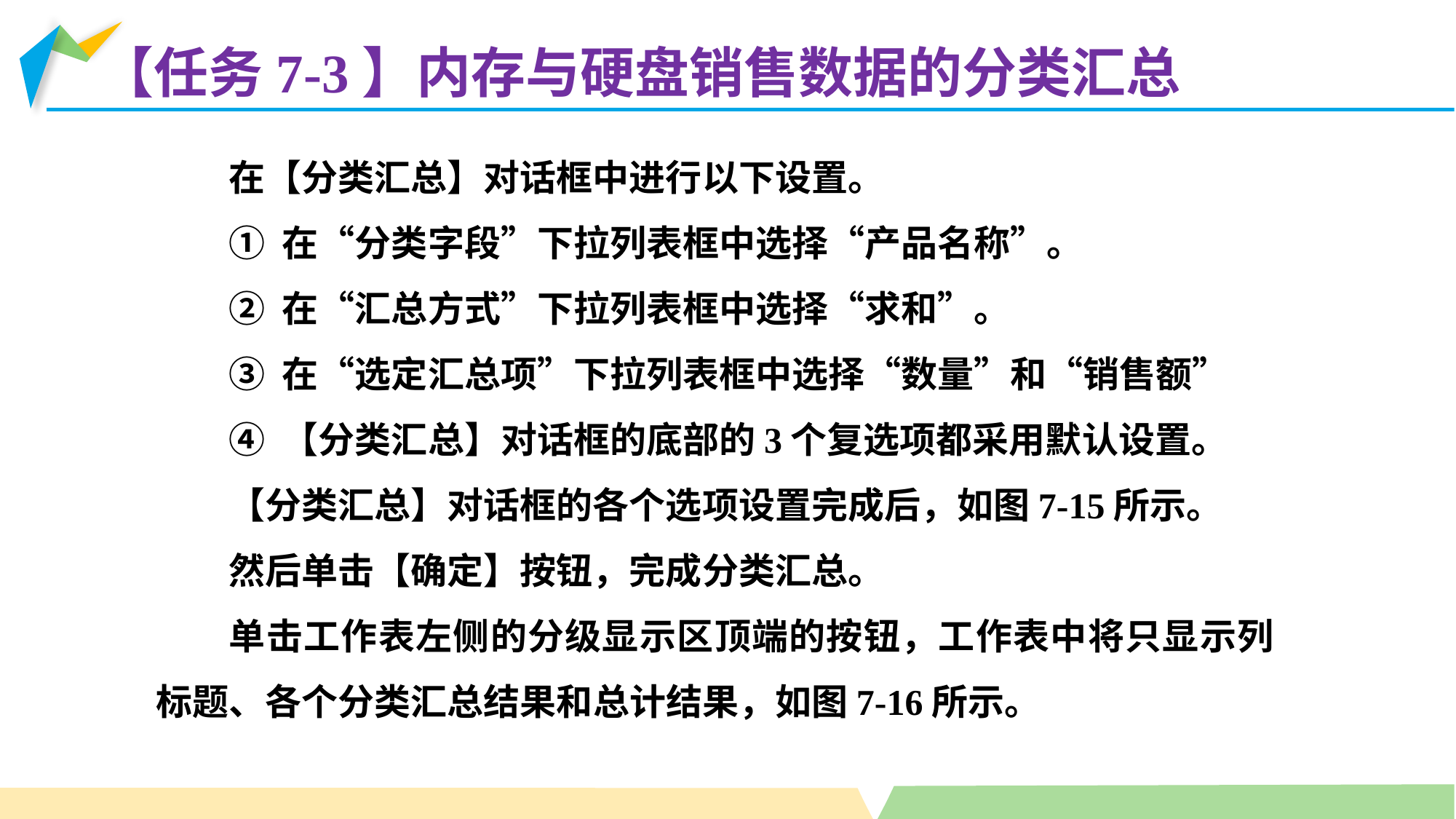

【任务7-3】内存与硬盘销售数据的分类汇总
在【分类汇总】对话框中进行以下设置。
① 在“分类字段”下拉列表框中选择“产品名称”。
② 在“汇总方式”下拉列表框中选择“求和”。
③ 在“选定汇总项”下拉列表框中选择“数量”和“销售额”
④ 【分类汇总】对话框的底部的3个复选项都采用默认设置。
【分类汇总】对话框的各个选项设置完成后，如图7-15所示。
然后单击【确定】按钮，完成分类汇总。
单击工作表左侧的分级显示区顶端的按钮，工作表中将只显示列标题、各个分类汇总结果和总计结果，如图7-16所示。